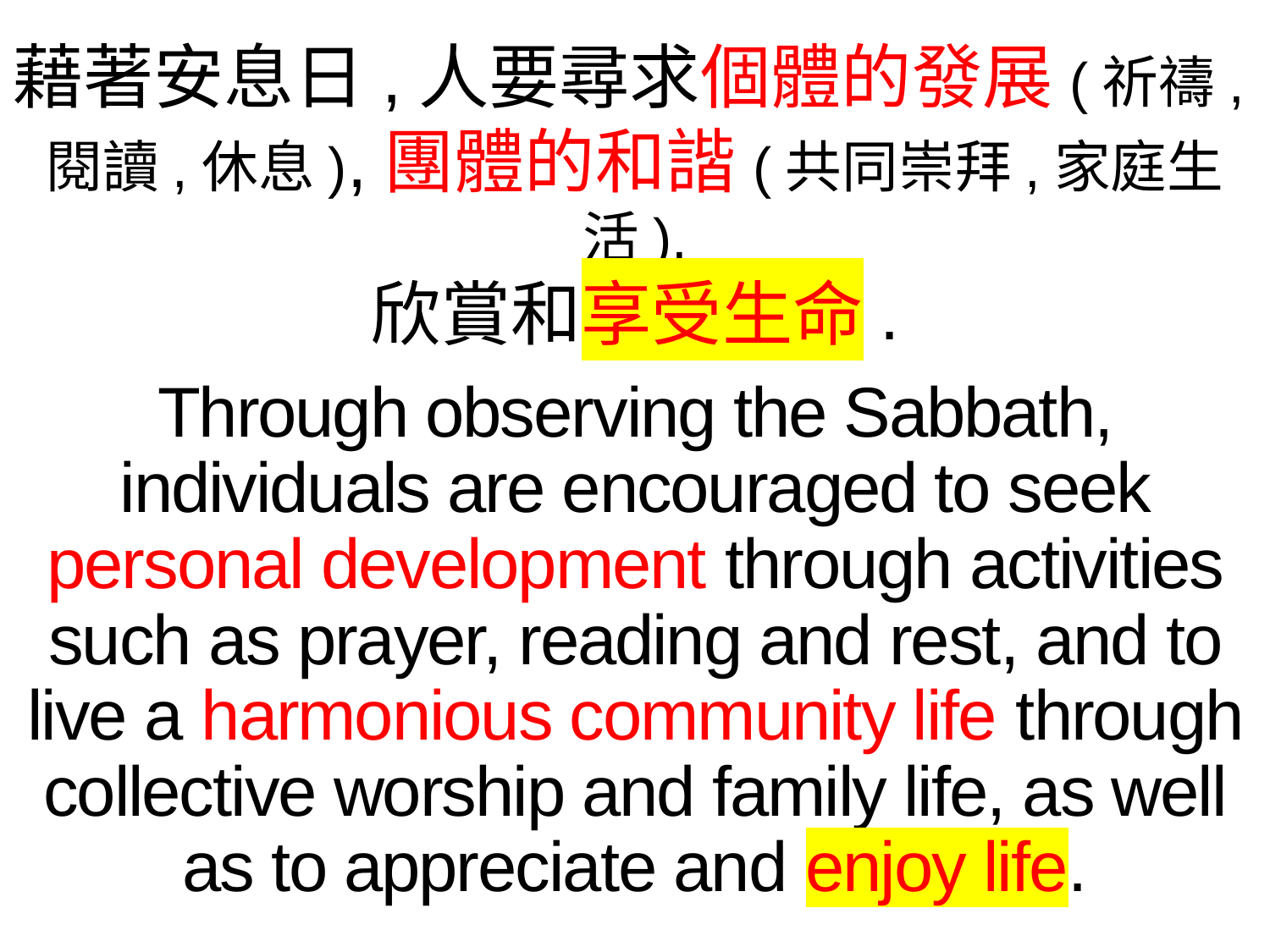

藉著安息日,人要尋求個體的發展(祈禱,閱讀,休息),團體的和諧(共同崇拜,家庭生活),
欣賞和享受生命.
Through observing the Sabbath, individuals are encouraged to seek personal development through activities such as prayer, reading and rest, and to live a harmonious community life through collective worship and family life, as well as to appreciate and enjoy life.